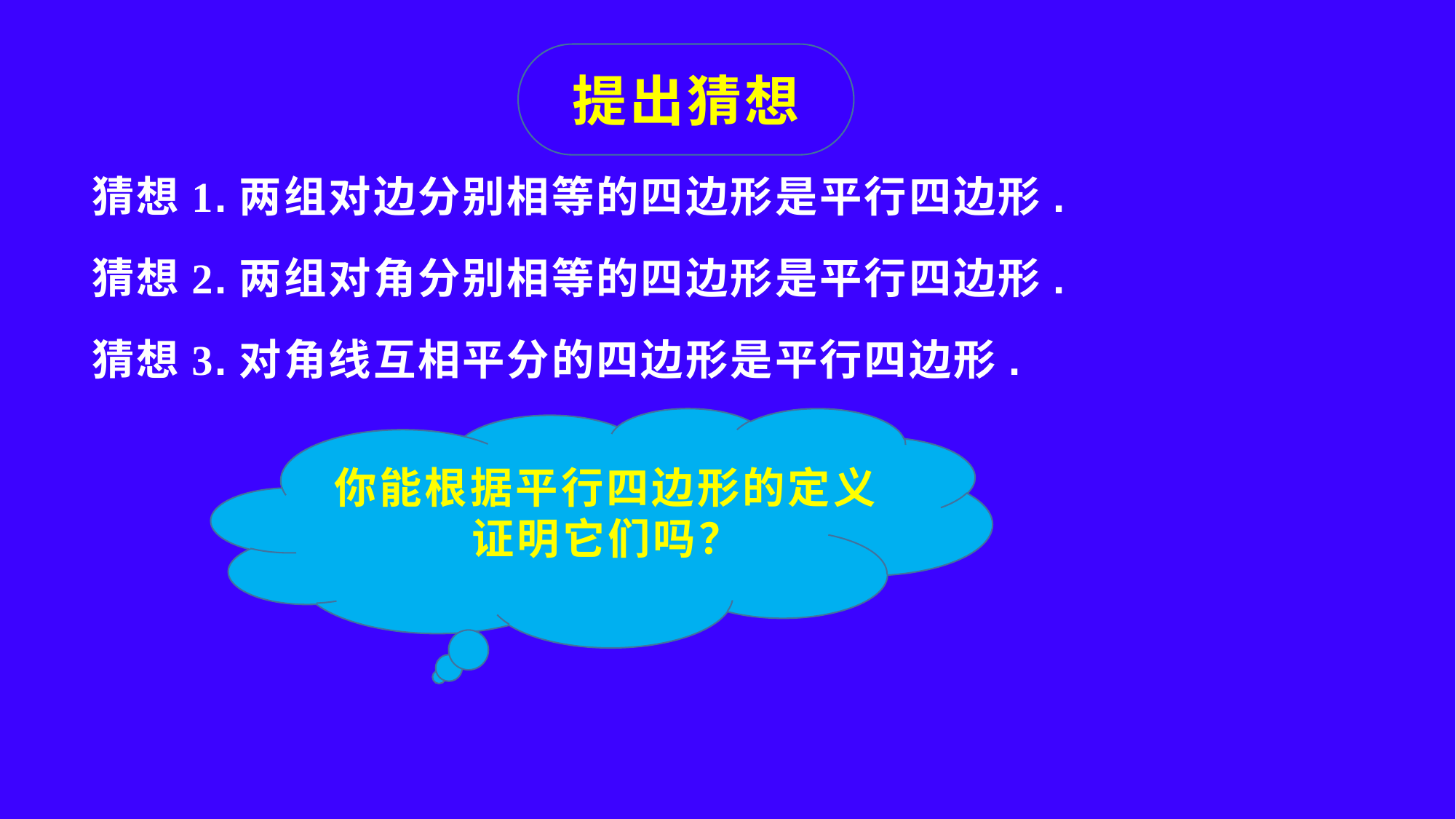

提出猜想
猜想1.两组对边分别相等的四边形是平行四边形.
猜想2.两组对角分别相等的四边形是平行四边形.
猜想3.对角线互相平分的四边形是平行四边形.

你能根据平行四边形的定义证明它们吗？